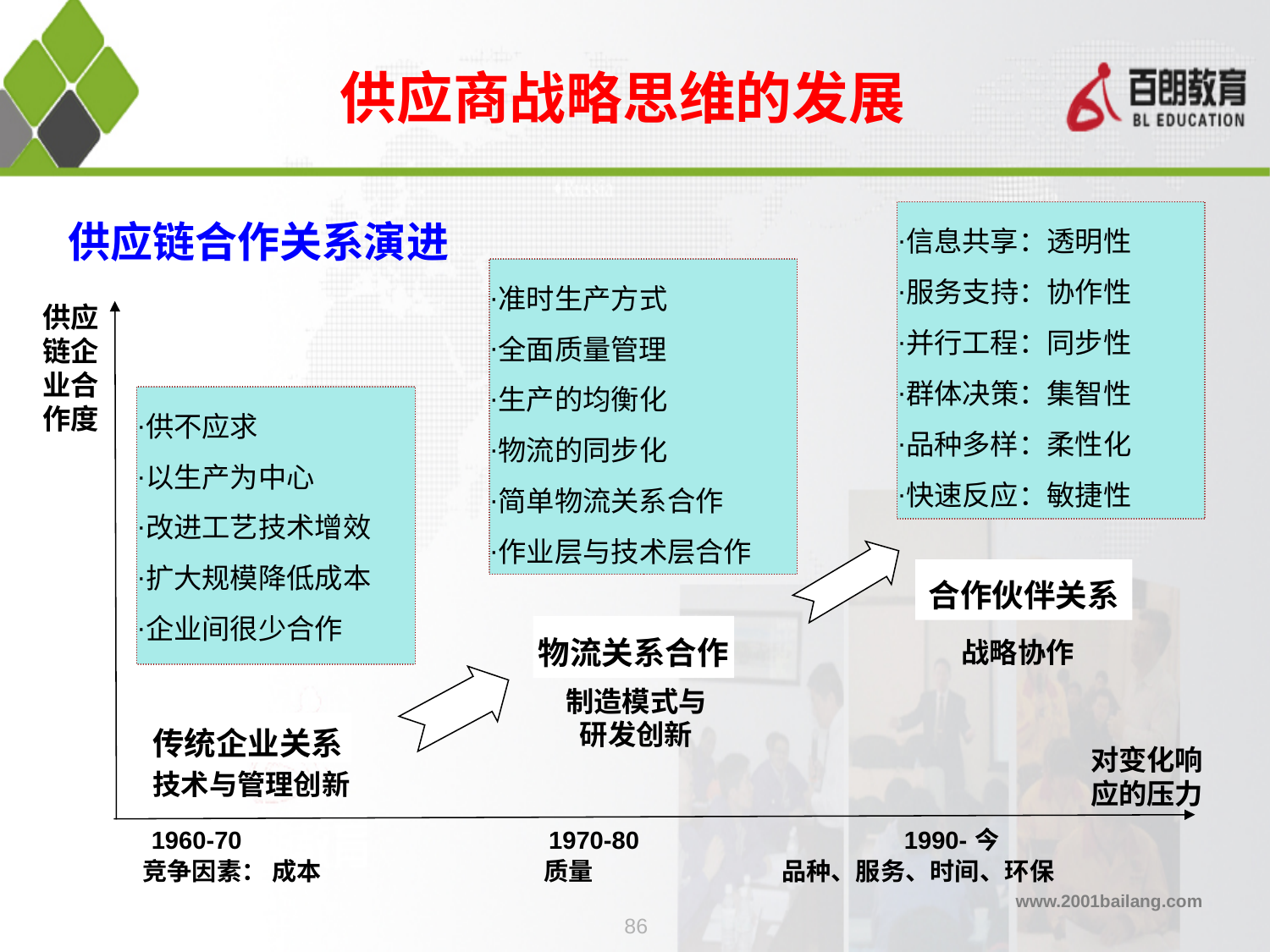

供应商战略思维的发展
信息共享：透明性
服务支持：协作性
并行工程：同步性
群体决策：集智性
品种多样：柔性化
快速反应：敏捷性
供应链合作关系演进

准时生产方式
全面质量管理
生产的均衡化
物流的同步化
简单物流关系合作
作业层与技术层合作

供应链企业合作度

供不应求
以生产为中心
改进工艺技术增效
扩大规模降低成本
企业间很少合作

合作伙伴关系
物流关系合作
战略协作

制造模式与研发创新
传统企业关系
对变化响应的压力
技术与管理创新

 1960-70                                            1970-80                                      1990-今
竞争因素： 成本                                       质量                                 品种、服务、时间、环保
86